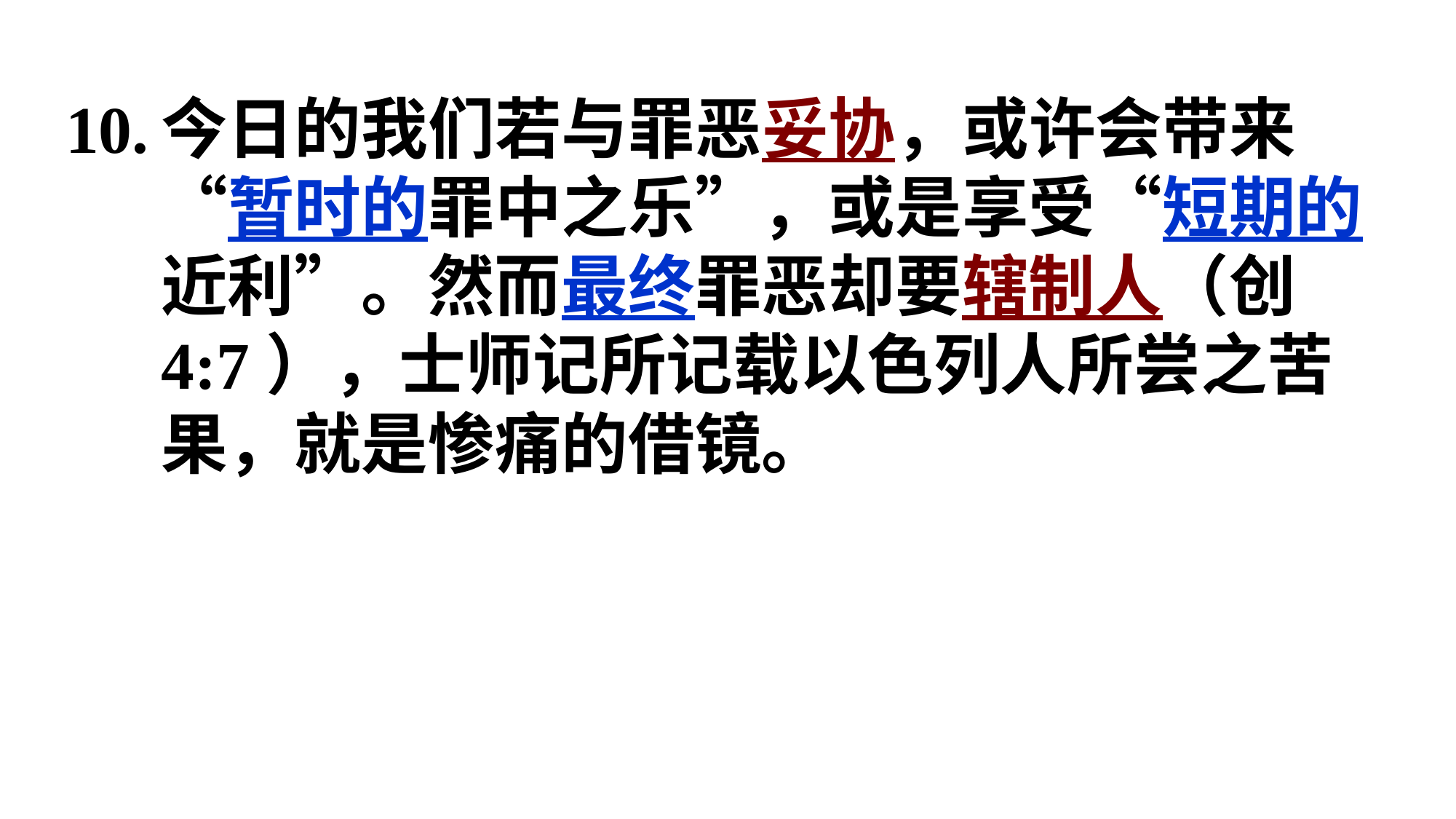

10.	今日的我们若与罪恶妥协，或许会带来“暂时的罪中之乐”，或是享受“短期的近利”。然而最终罪恶却要辖制人（创4:7），士师记所记载以色列人所尝之苦果，就是惨痛的借镜。